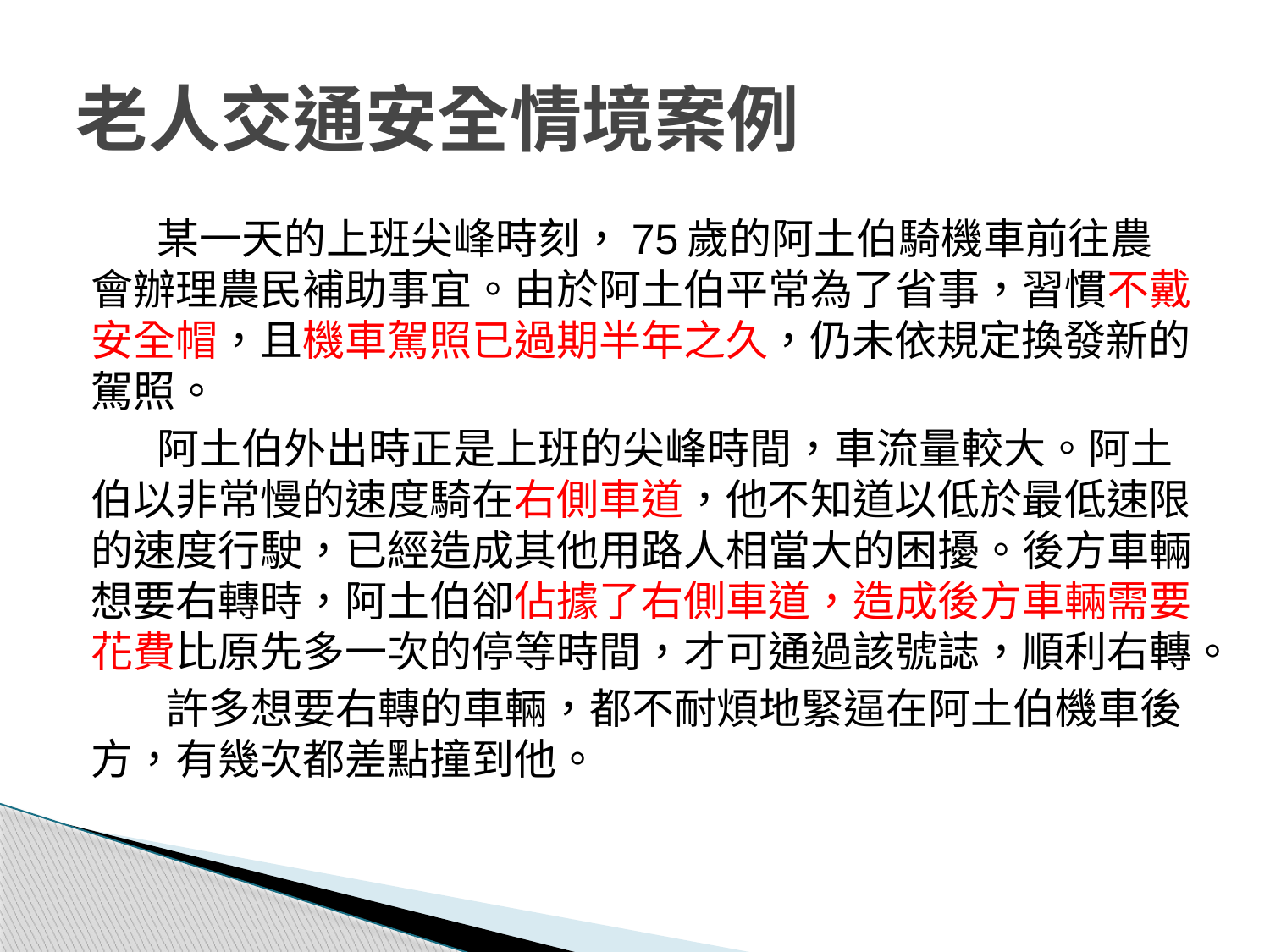

# 老人交通安全情境案例
      某一天的上班尖峰時刻，75歲的阿土伯騎機車前往農會辦理農民補助事宜。由於阿土伯平常為了省事，習慣不戴安全帽，且機車駕照已過期半年之久，仍未依規定換發新的駕照。
      阿土伯外出時正是上班的尖峰時間，車流量較大。阿土伯以非常慢的速度騎在右側車道，他不知道以低於最低速限的速度行駛，已經造成其他用路人相當大的困擾。後方車輛想要右轉時，阿土伯卻佔據了右側車道，造成後方車輛需要花費比原先多一次的停等時間，才可通過該號誌，順利右轉。
       許多想要右轉的車輛，都不耐煩地緊逼在阿土伯機車後方，有幾次都差點撞到他。